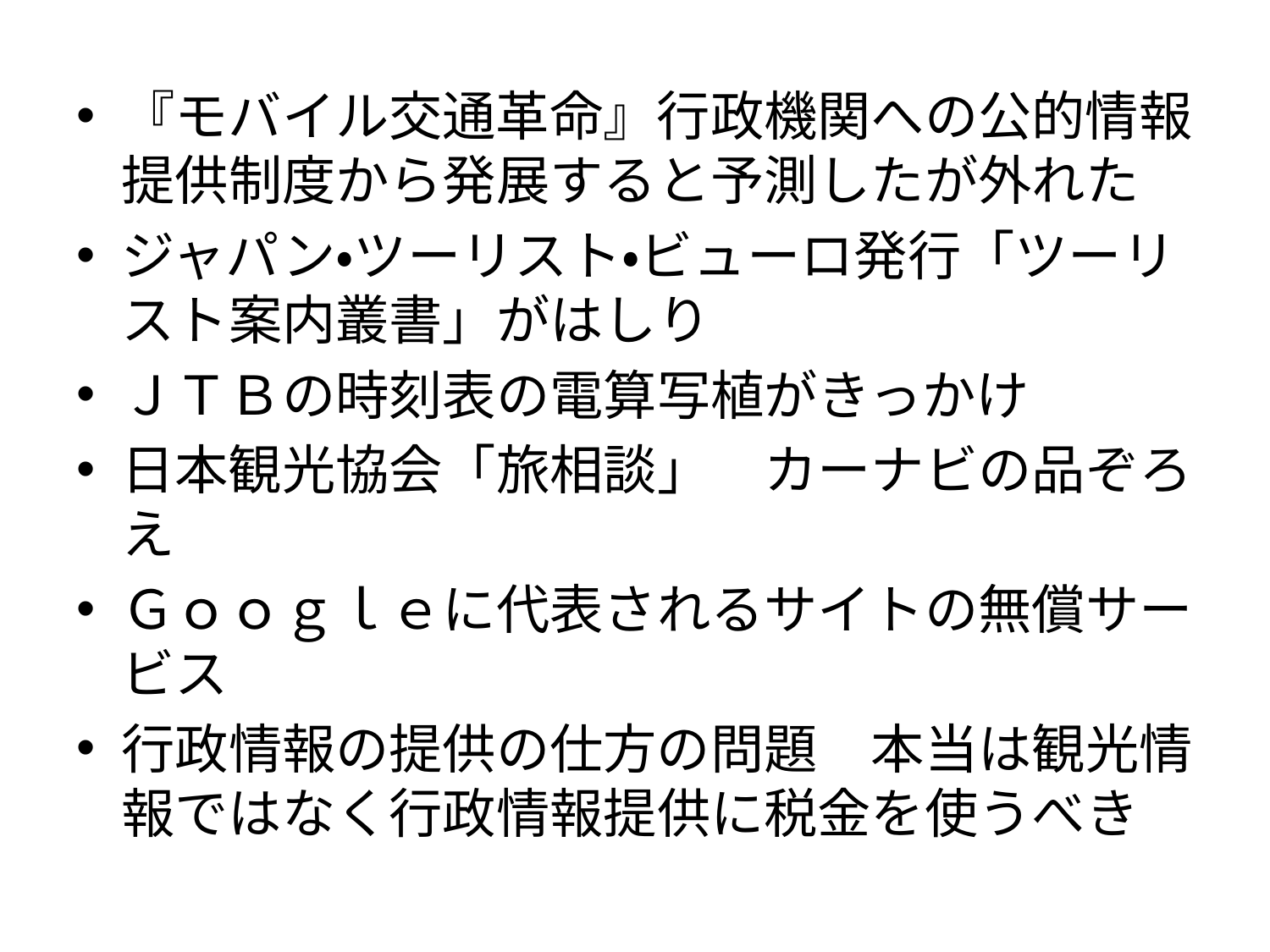

『モバイル交通革命』行政機関への公的情報提供制度から発展すると予測したが外れた
ジャパン・ツーリスト・ビューロ発行「ツーリスト案内叢書」がはしり
ＪＴＢの時刻表の電算写植がきっかけ
日本観光協会「旅相談」　カーナビの品ぞろえ
Ｇｏｏｇｌｅに代表されるサイトの無償サービス
行政情報の提供の仕方の問題　本当は観光情報ではなく行政情報提供に税金を使うべき